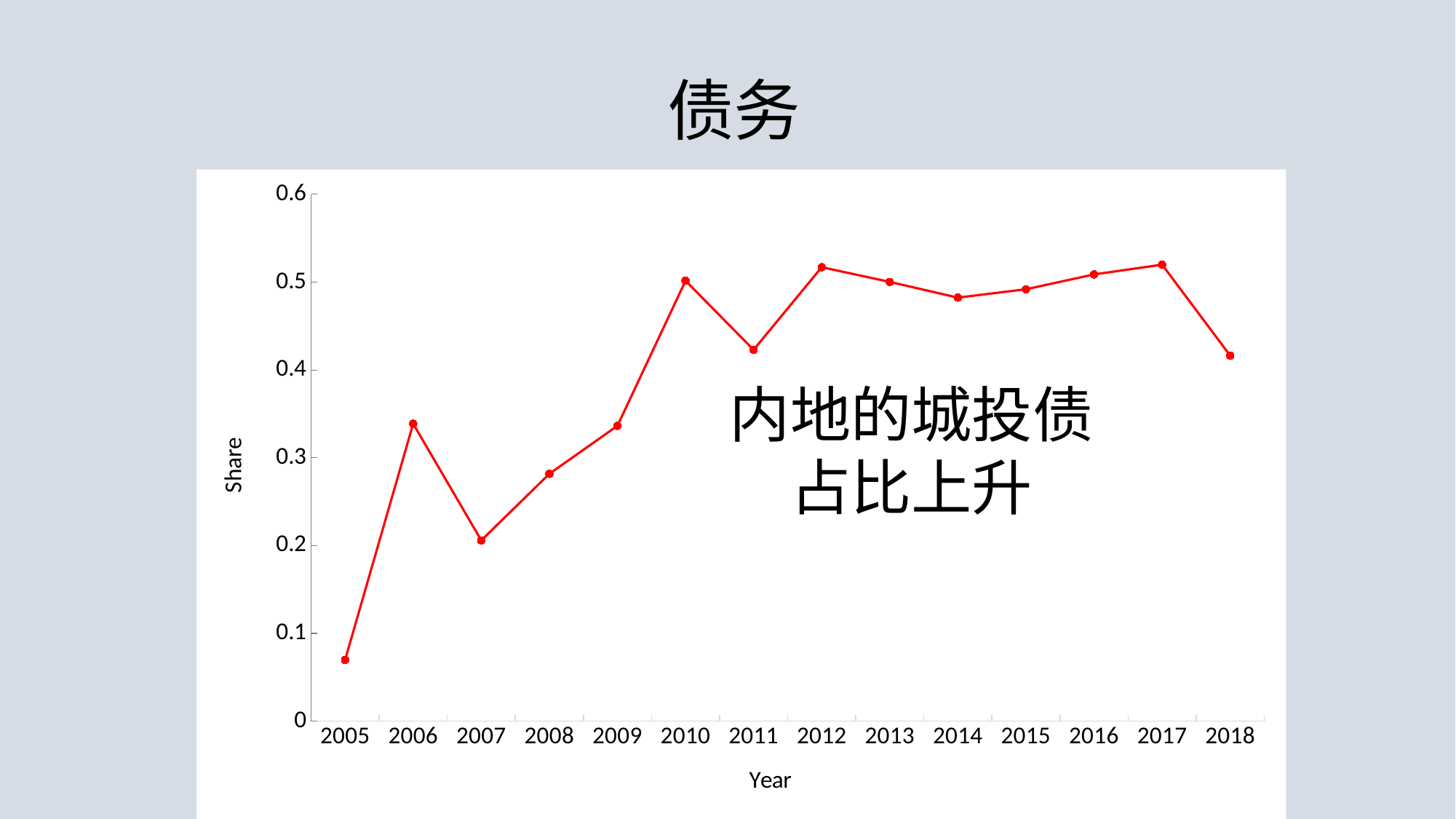

债务

### Chart

| Category |  |
|---|---|
| 2005.0 | 0.0697674418604651 |
| 2006.0 | 0.338709677419355 |
| 2007.0 | 0.205830903790087 |
| 2008.0 | 0.281663516068053 |
| 2009.0 | 0.336327891050178 |
| 2010.0 | 0.501503464505164 |
| 2011.0 | 0.422832357771508 |
| 2012.0 | 0.516916215355208 |
| 2013.0 | 0.500175505775735 |
| 2014.0 | 0.482266295985918 |
| 2015.0 | 0.491787934490675 |
| 2016.0 | 0.508675779762157 |
| 2017.0 | 0.519780325481053 |
| 2018.0 | 0.416233507437544 |
内容页
内地的城投债
占比上升